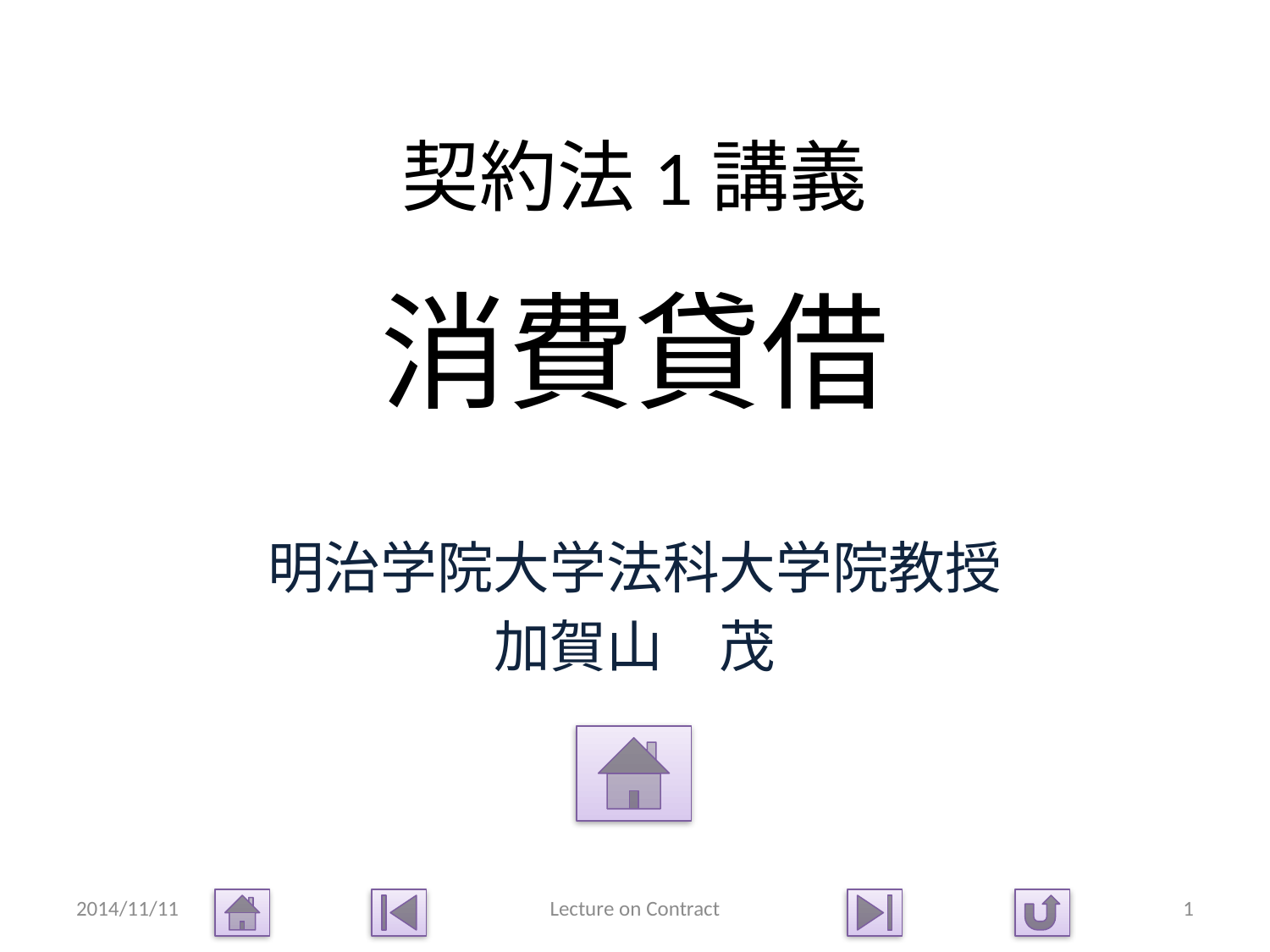

# 契約法1講義 消費貸借
明治学院大学法科大学院教授
加賀山　茂

2014/11/11
Lecture on Contract
1